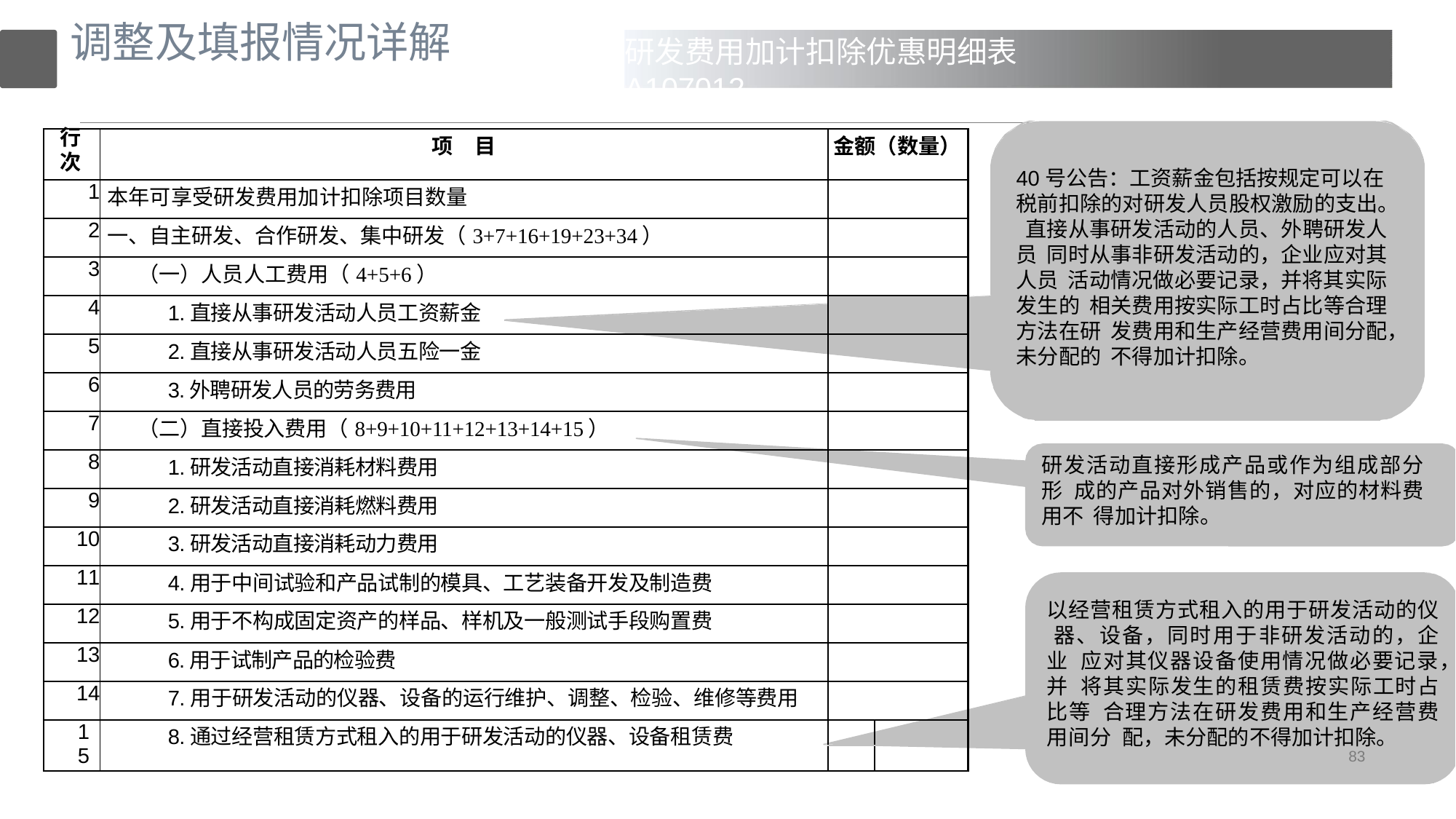

# 调整及填报情况详解

研发费用加计扣除优惠明细表A107012

| 行 次 | 项 目 | 金额（数量） |  |
| --- | --- | --- | --- |
| 1 | 本年可享受研发费用加计扣除项目数量 |  |  |
| 2 | 一、自主研发、合作研发、集中研发（3+7+16+19+23+34） |  |  |
| 3 | （一）人员人工费用（4+5+6） |  |  |
| 4 | 1.直接从事研发活动人员工资薪金 |  |  |
| 5 | 2.直接从事研发活动人员五险一金 |  |  |
| 6 | 3.外聘研发人员的劳务费用 |  |  |
| 7 | （二）直接投入费用（8+9+10+11+12+13+14+15） |  |  |
| 8 | 1.研发活动直接消耗材料费用 |  |  |
| 9 | 2.研发活动直接消耗燃料费用 |  |  |
| 10 | 3.研发活动直接消耗动力费用 |  |  |
| 11 | 4.用于中间试验和产品试制的模具、工艺装备开发及制造费 |  |  |
| 12 | 5.用于不构成固定资产的样品、样机及一般测试手段购置费 |  |  |
| 13 | 6.用于试制产品的检验费 |  |  |
| 14 | 7.用于研发活动的仪器、设备的运行维护、调整、检验、维修等费用 |  |  |
| 15 | 8.通过经营租赁方式租入的用于研发活动的仪器、设备租赁费 |  |  |
|  |  |  |  |

40号公告：工资薪金包括按规定可以在  税前扣除的对研发人员股权激励的支出。  直接从事研发活动的人员、外聘研发人员  同时从事非研发活动的，企业应对其人员  活动情况做必要记录，并将其实际发生的  相关费用按实际工时占比等合理方法在研  发费用和生产经营费用间分配，未分配的  不得加计扣除。

研发活动直接形成产品或作为组成部分形  成的产品对外销售的，对应的材料费用不  得加计扣除。

以经营租赁方式租入的用于研发活动的仪  器、设备，同时用于非研发活动的，企业  应对其仪器设备使用情况做必要记录，并  将其实际发生的租赁费按实际工时占比等  合理方法在研发费用和生产经营费用间分  配，未分配的不得加计扣除。
83